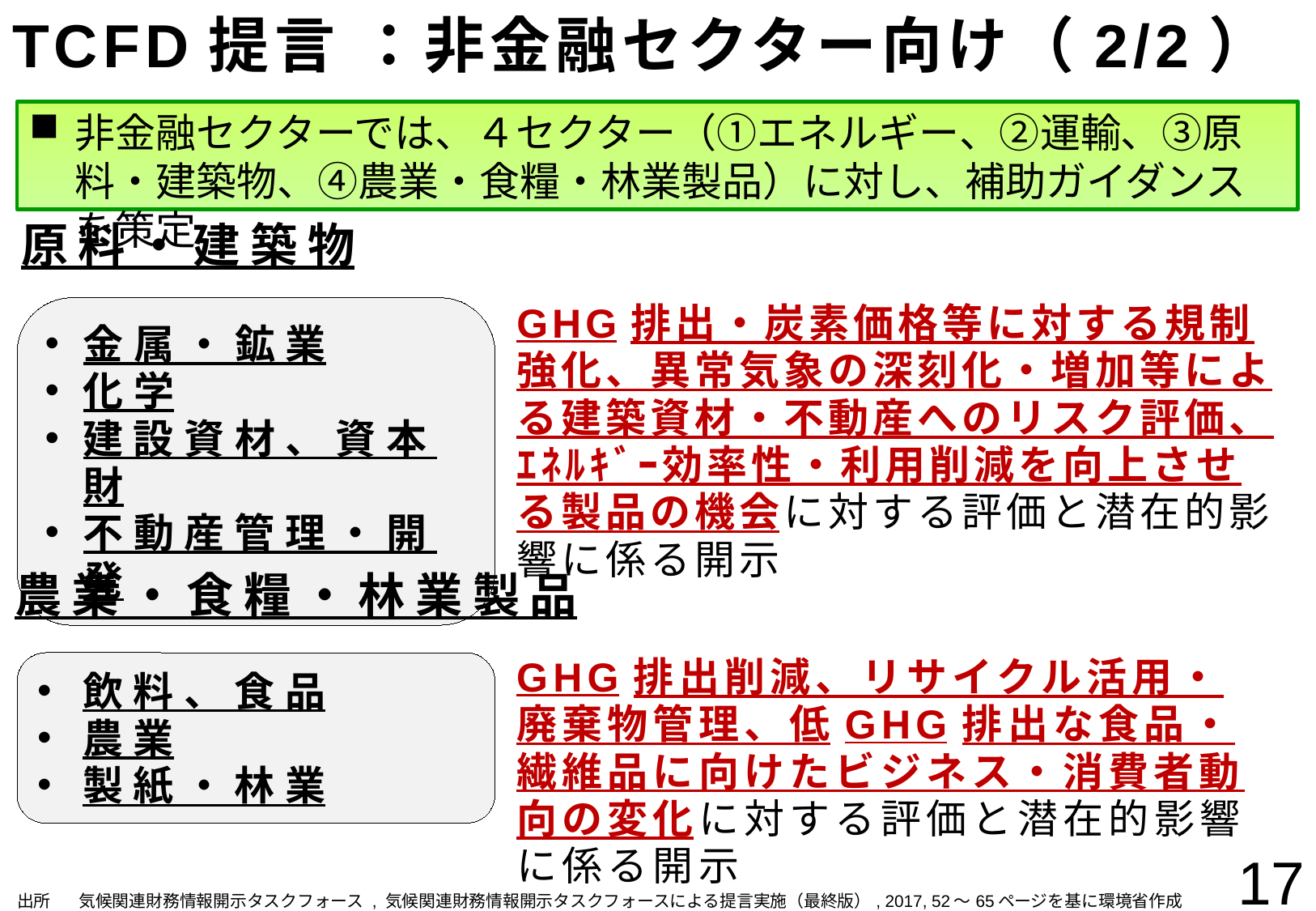

# TCFD提言 ：非金融セクター向け（2/2）
非金融セクターでは、４セクター（①エネルギー、②運輸、③原料・建築物、④農業・食糧・林業製品）に対し、補助ガイダンスを策定
原料・建築物
GHG排出・炭素価格等に対する規制強化、異常気象の深刻化・増加等による建築資材・不動産へのリスク評価、ｴﾈﾙｷﾞｰ効率性・利用削減を向上させる製品の機会に対する評価と潜在的影響に係る開示
金属・鉱業
化学
建設資材、資本財
不動産管理・開発
農業・食糧・林業製品
GHG排出削減、リサイクル活用・廃棄物管理、低GHG排出な食品・繊維品に向けたビジネス・消費者動向の変化に対する評価と潜在的影響に係る開示
飲料、食品
農業
製紙・林業
17
| 出所 | 気候関連財務情報開示タスクフォース , 気候関連財務情報開示タスクフォースによる提言実施（最終版）, 2017, 52～65ページを基に環境省作成 |
| --- | --- |